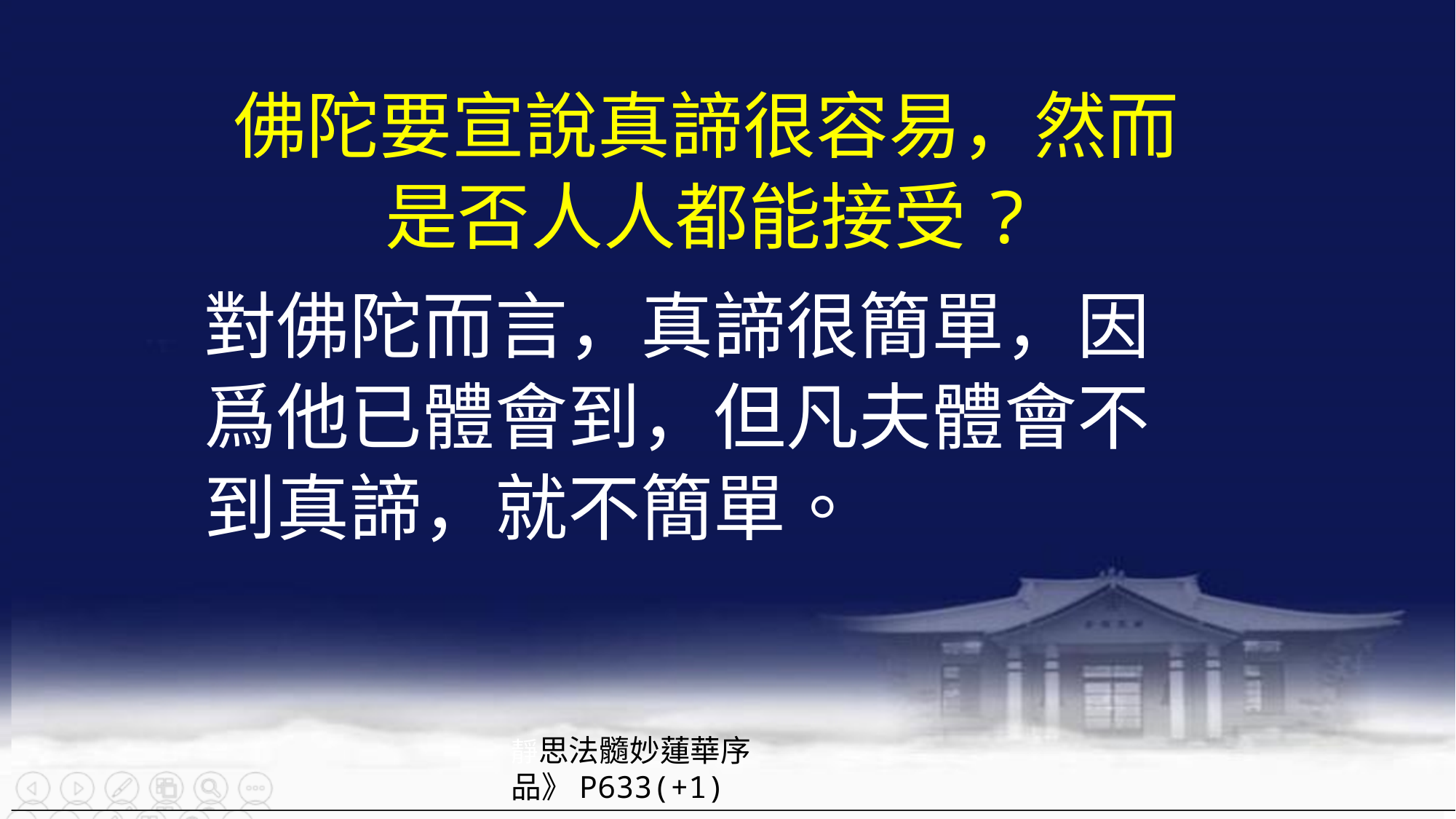

佛陀要宣說真諦很容易，然而是否人人都能接受?
對佛陀而言，真諦很簡單，因爲他已體會到，但凡夫體會不到真諦，就不簡單。
靜思法髓妙蓮華序品》P633(+1)